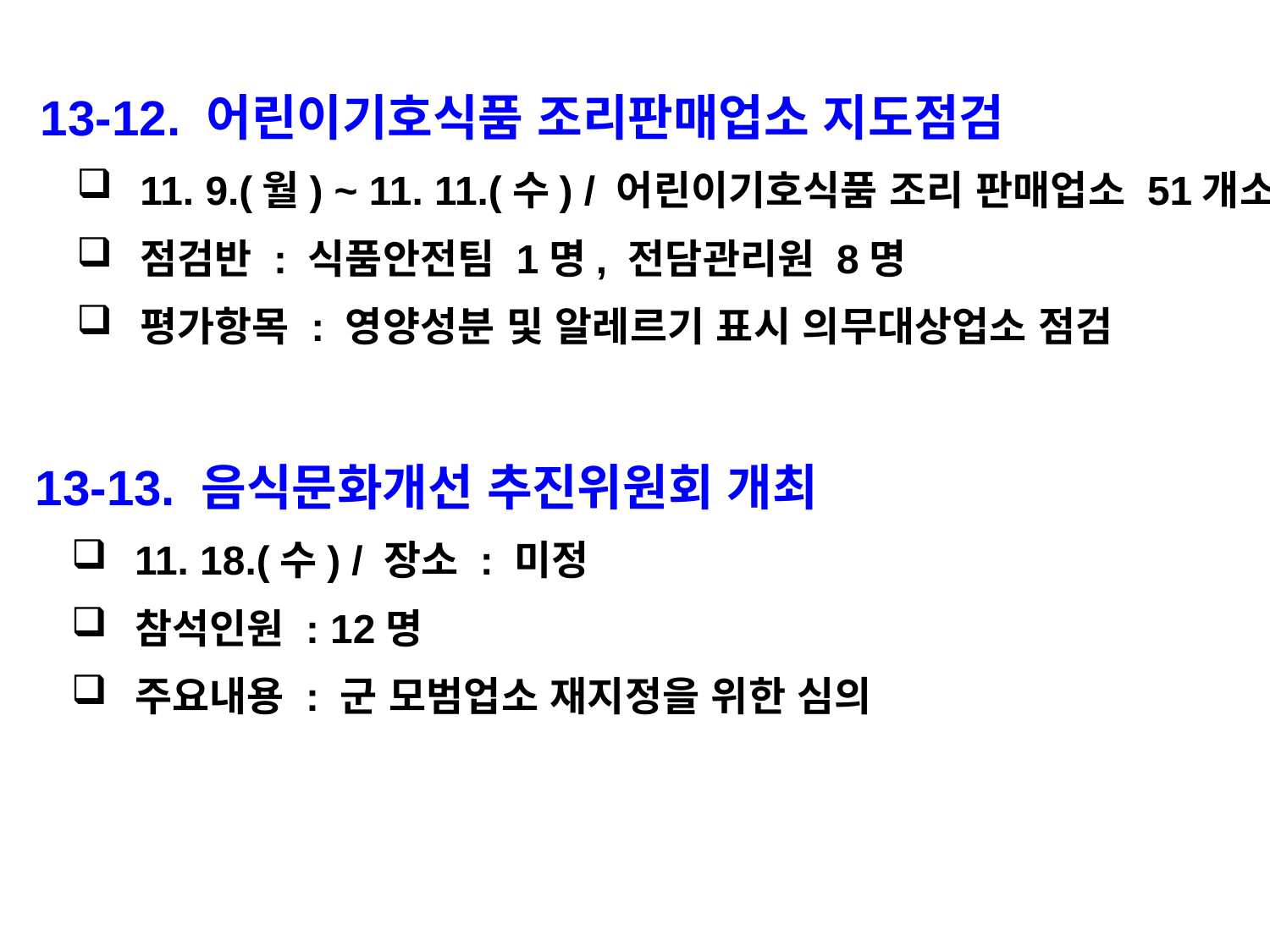

13-12. 어린이기호식품 조리판매업소 지도점검
11. 9.(월) ~ 11. 11.(수) / 어린이기호식품 조리 판매업소 51개소
점검반 : 식품안전팀 1명, 전담관리원 8명
평가항목 : 영양성분 및 알레르기 표시 의무대상업소 점검
  13-13. 음식문화개선 추진위원회 개최
11. 18.(수) / 장소 : 미정
참석인원 : 12명
주요내용 : 군 모범업소 재지정을 위한 심의